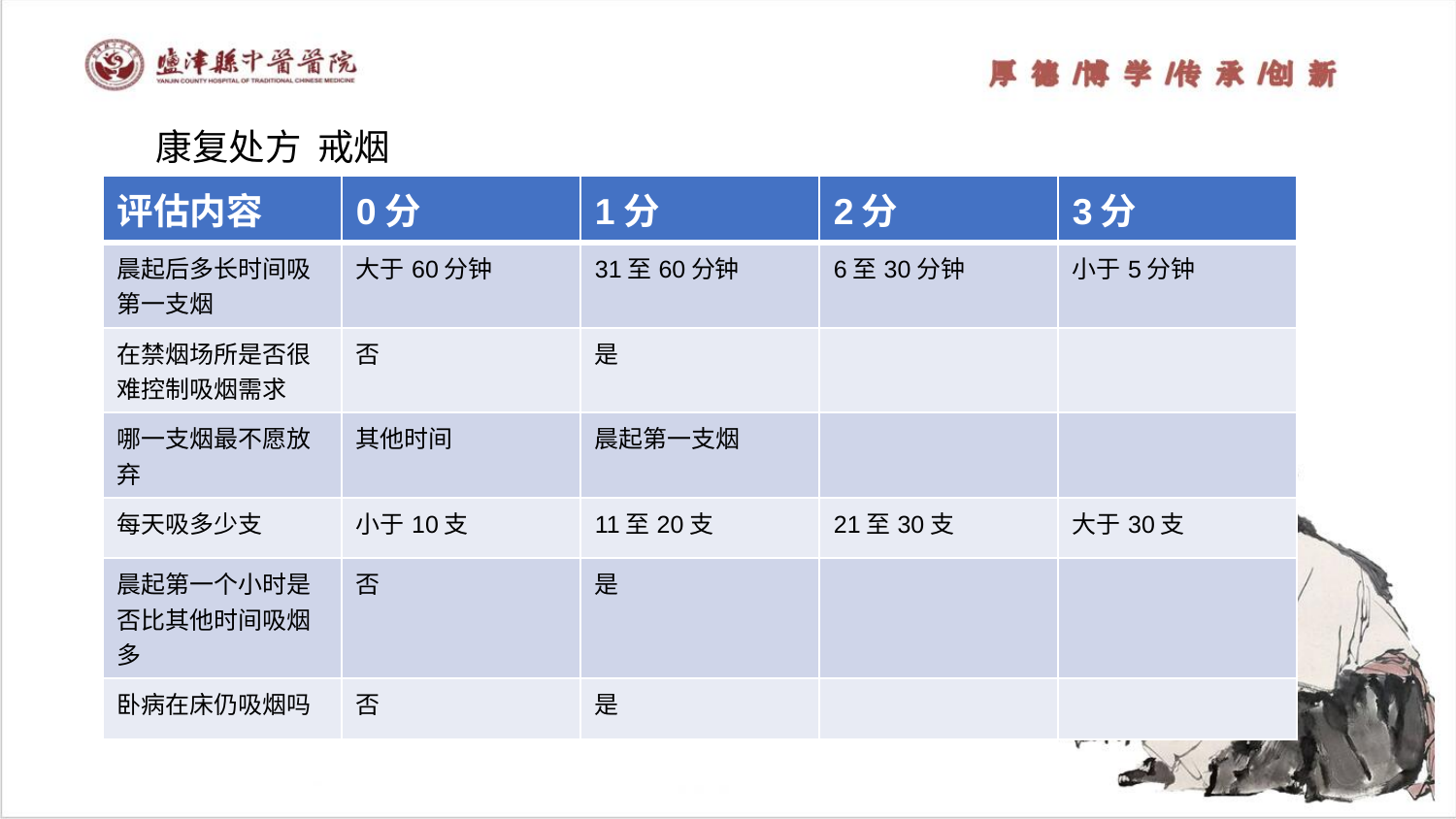

康复处方  戒烟
| 评估内容 | 0分 | 1分 | 2分 | 3分 |
| --- | --- | --- | --- | --- |
| 晨起后多长时间吸第一支烟 | 大于60分钟 | 31至60分钟 | 6至30分钟 | 小于5分钟 |
| 在禁烟场所是否很难控制吸烟需求 | 否 | 是 |  |  |
| 哪一支烟最不愿放弃 | 其他时间 | 晨起第一支烟 |  |  |
| 每天吸多少支 | 小于10支 | 11至20支 | 21至30支 | 大于30支 |
| 晨起第一个小时是否比其他时间吸烟多 | 否 | 是 |  |  |
| 卧病在床仍吸烟吗 | 否 | 是 |  |  |